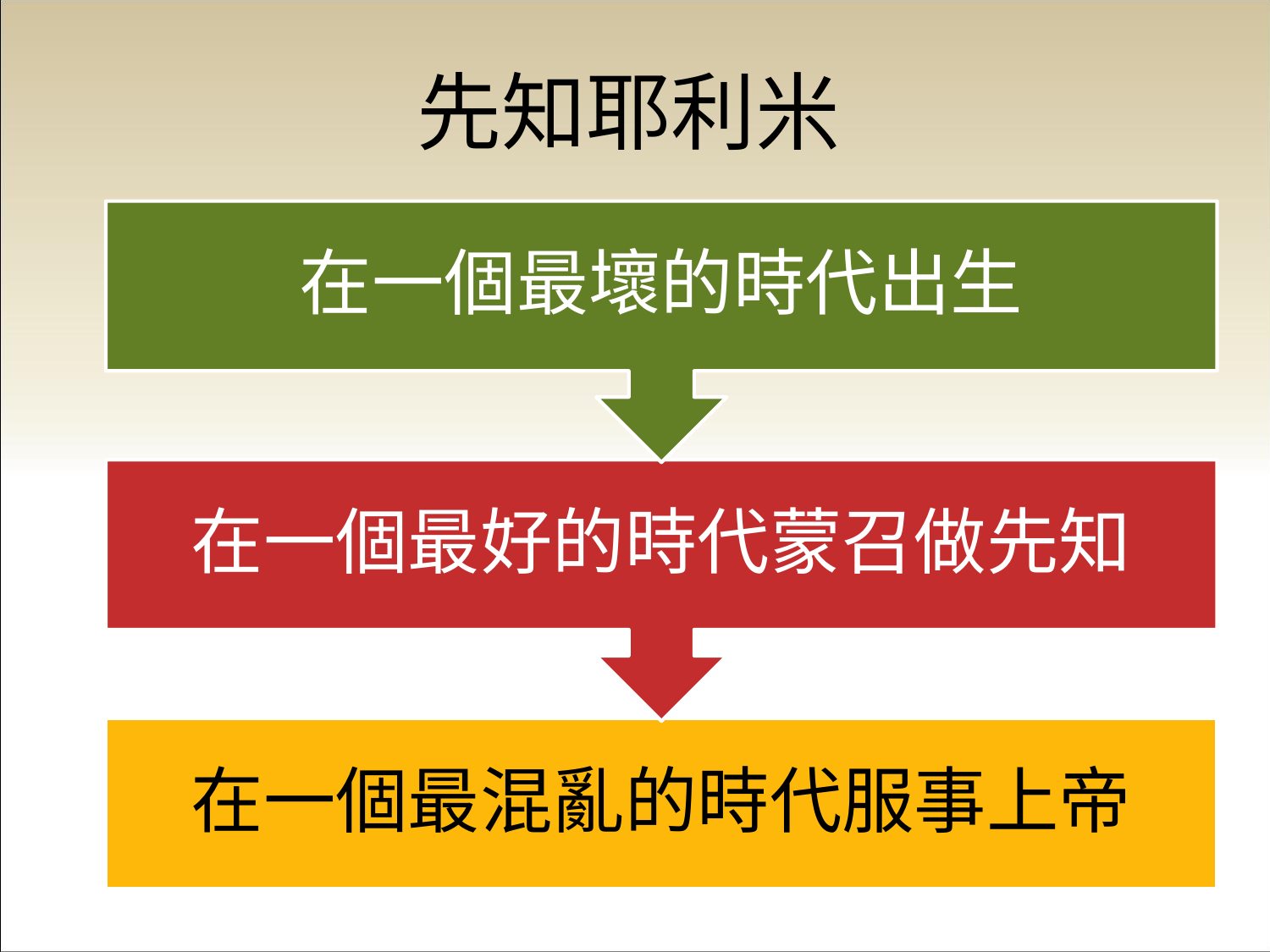

先知耶利米
在一個最混亂的時代服事上帝
在一個最好的時代蒙召做先知
在一個最壞的時代出生